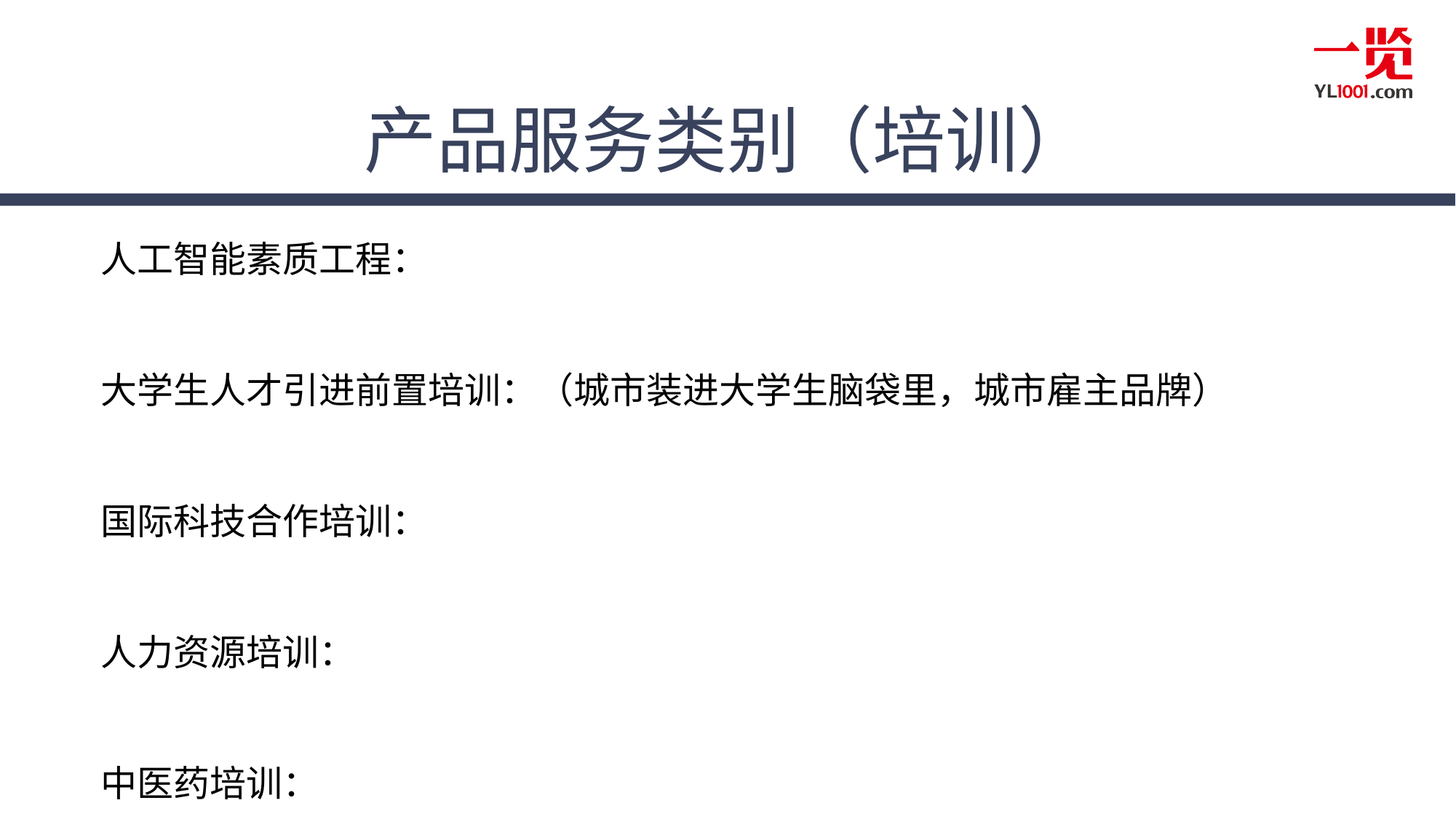

# 产品服务类别（培训）

人工智能素质工程：

大学生人才引进前置培训：（城市装进大学生脑袋里，城市雇主品牌）

国际科技合作培训：

人力资源培训：

中医药培训：